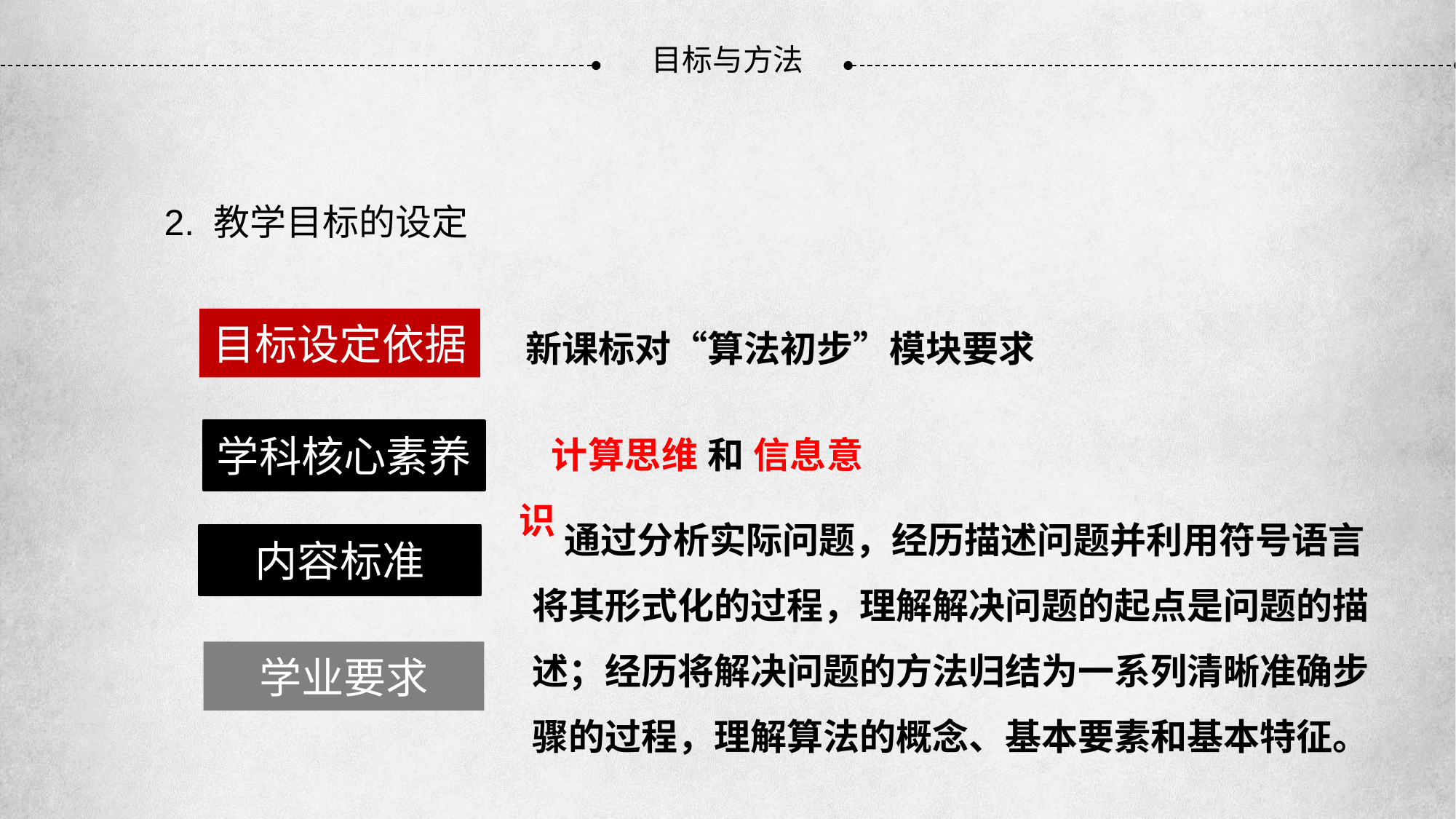

目标与方法
 2. 教学目标的设定
新课标对“算法初步”模块要求
目标设定依据
计算思维 和 信息意识
学科核心素养
通过分析实际问题，经历描述问题并利用符号语言将其形式化的过程，理解解决问题的起点是问题的描述；经历将解决问题的方法归结为一系列清晰准确步骤的过程，理解算法的概念、基本要素和基本特征。
内容标准
学业要求